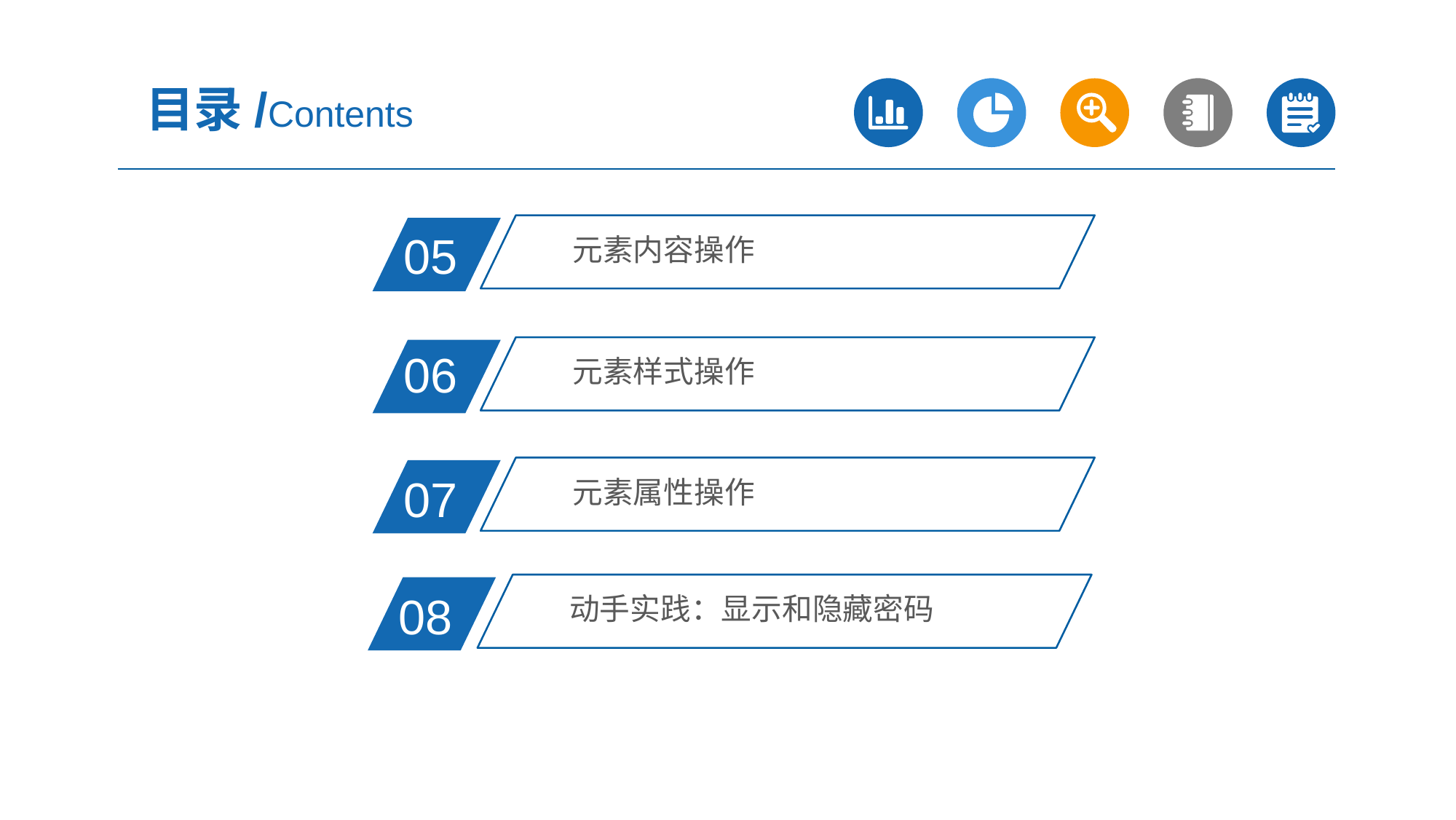

目录/Contents

元素内容操作

05

元素样式操作
06

元素属性操作

07

动手实践：显示和隐藏密码

08